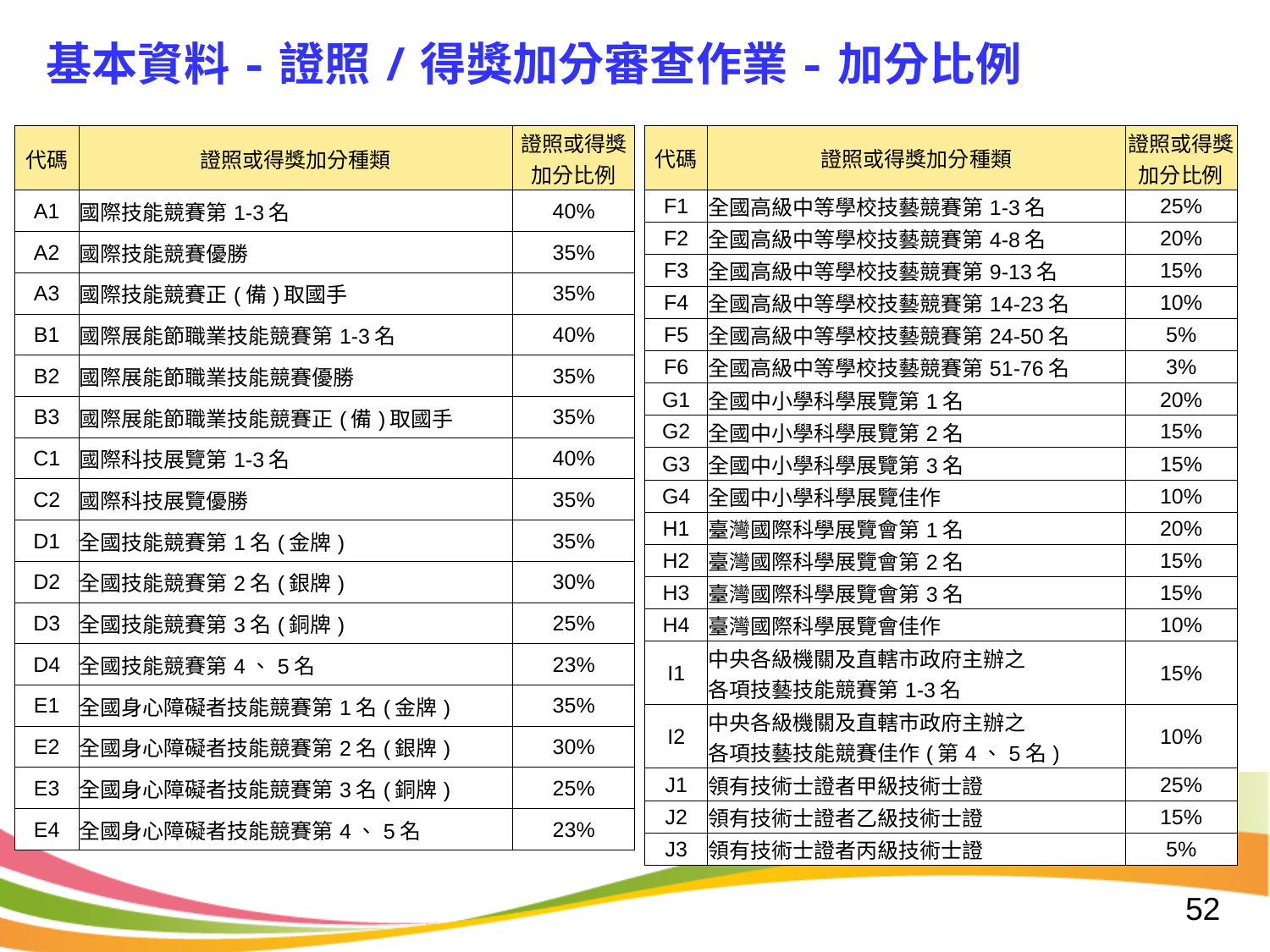

基本資料-證照/得獎加分審查作業-加分比例
| 代碼 | 證照或得獎加分種類 | 證照或得獎加分比例 |
| --- | --- | --- |
| A1 | 國際技能競賽第1-3名 | 40% |
| A2 | 國際技能競賽優勝 | 35% |
| A3 | 國際技能競賽正(備)取國手 | 35% |
| B1 | 國際展能節職業技能競賽第1-3名 | 40% |
| B2 | 國際展能節職業技能競賽優勝 | 35% |
| B3 | 國際展能節職業技能競賽正(備)取國手 | 35% |
| C1 | 國際科技展覽第1-3名 | 40% |
| C2 | 國際科技展覽優勝 | 35% |
| D1 | 全國技能競賽第1名(金牌) | 35% |
| D2 | 全國技能競賽第2名(銀牌) | 30% |
| D3 | 全國技能競賽第3名(銅牌) | 25% |
| D4 | 全國技能競賽第4、5名 | 23% |
| E1 | 全國身心障礙者技能競賽第1名(金牌) | 35% |
| E2 | 全國身心障礙者技能競賽第2名(銀牌) | 30% |
| E3 | 全國身心障礙者技能競賽第3名(銅牌) | 25% |
| E4 | 全國身心障礙者技能競賽第4、5名 | 23% |
| 代碼 | 證照或得獎加分種類 | 證照或得獎加分比例 |
| --- | --- | --- |
| F1 | 全國高級中等學校技藝競賽第1-3名 | 25% |
| F2 | 全國高級中等學校技藝競賽第4-8名 | 20% |
| F3 | 全國高級中等學校技藝競賽第9-13名 | 15% |
| F4 | 全國高級中等學校技藝競賽第14-23名 | 10% |
| F5 | 全國高級中等學校技藝競賽第24-50名 | 5% |
| F6 | 全國高級中等學校技藝競賽第51-76名 | 3% |
| G1 | 全國中小學科學展覽第1名 | 20% |
| G2 | 全國中小學科學展覽第2名 | 15% |
| G3 | 全國中小學科學展覽第3名 | 15% |
| G4 | 全國中小學科學展覽佳作 | 10% |
| H1 | 臺灣國際科學展覽會第1名 | 20% |
| H2 | 臺灣國際科學展覽會第2名 | 15% |
| H3 | 臺灣國際科學展覽會第3名 | 15% |
| H4 | 臺灣國際科學展覽會佳作 | 10% |
| I1 | 中央各級機關及直轄市政府主辦之 各項技藝技能競賽第1-3名 | 15% |
| I2 | 中央各級機關及直轄市政府主辦之 各項技藝技能競賽佳作(第4、5名) | 10% |
| J1 | 領有技術士證者甲級技術士證 | 25% |
| J2 | 領有技術士證者乙級技術士證 | 15% |
| J3 | 領有技術士證者丙級技術士證 | 5% |